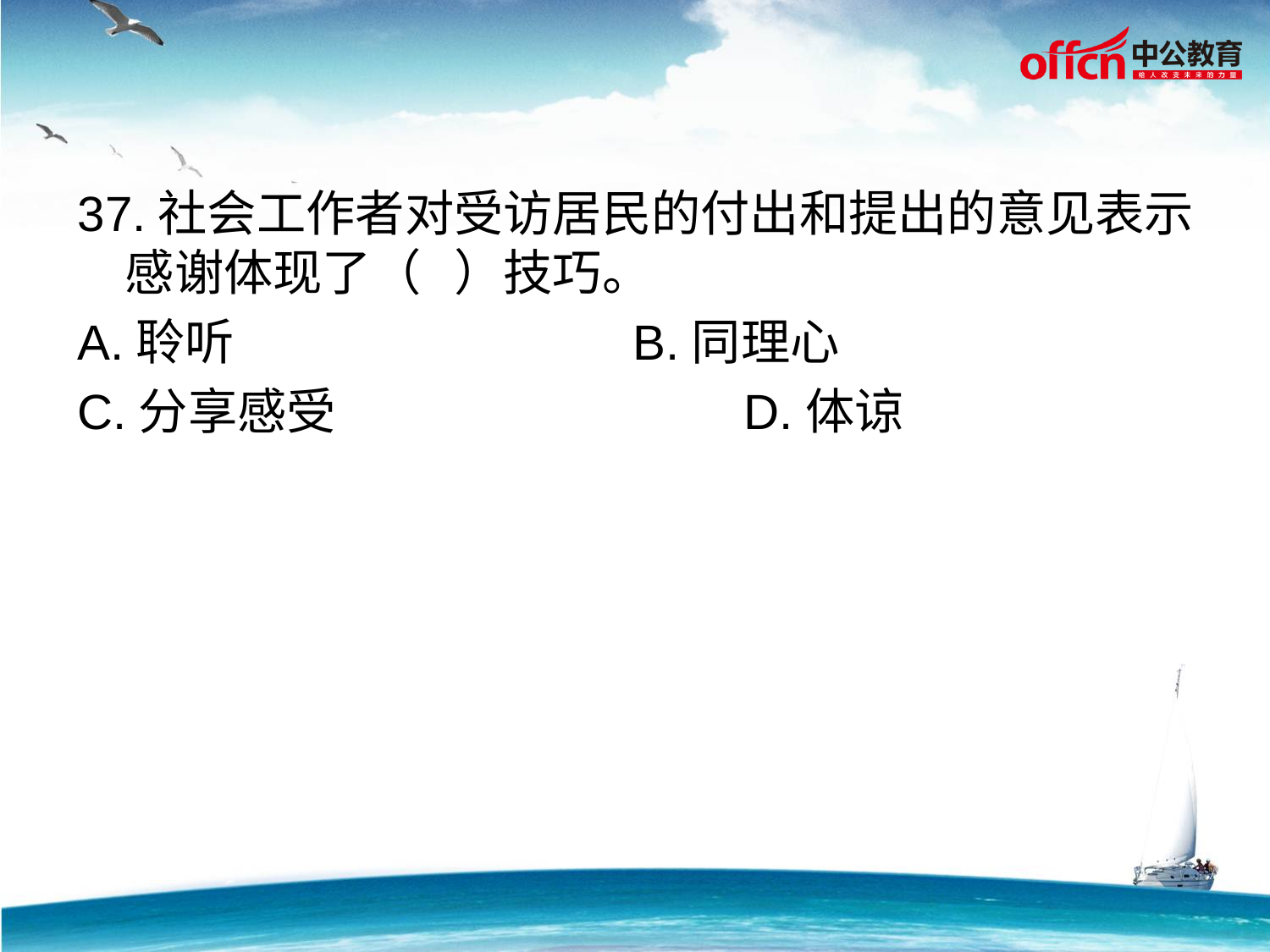

37.社会工作者对受访居民的付出和提出的意见表示感谢体现了（   ）技巧。
A.聆听				B.同理心
C.分享感受			         D.体谅